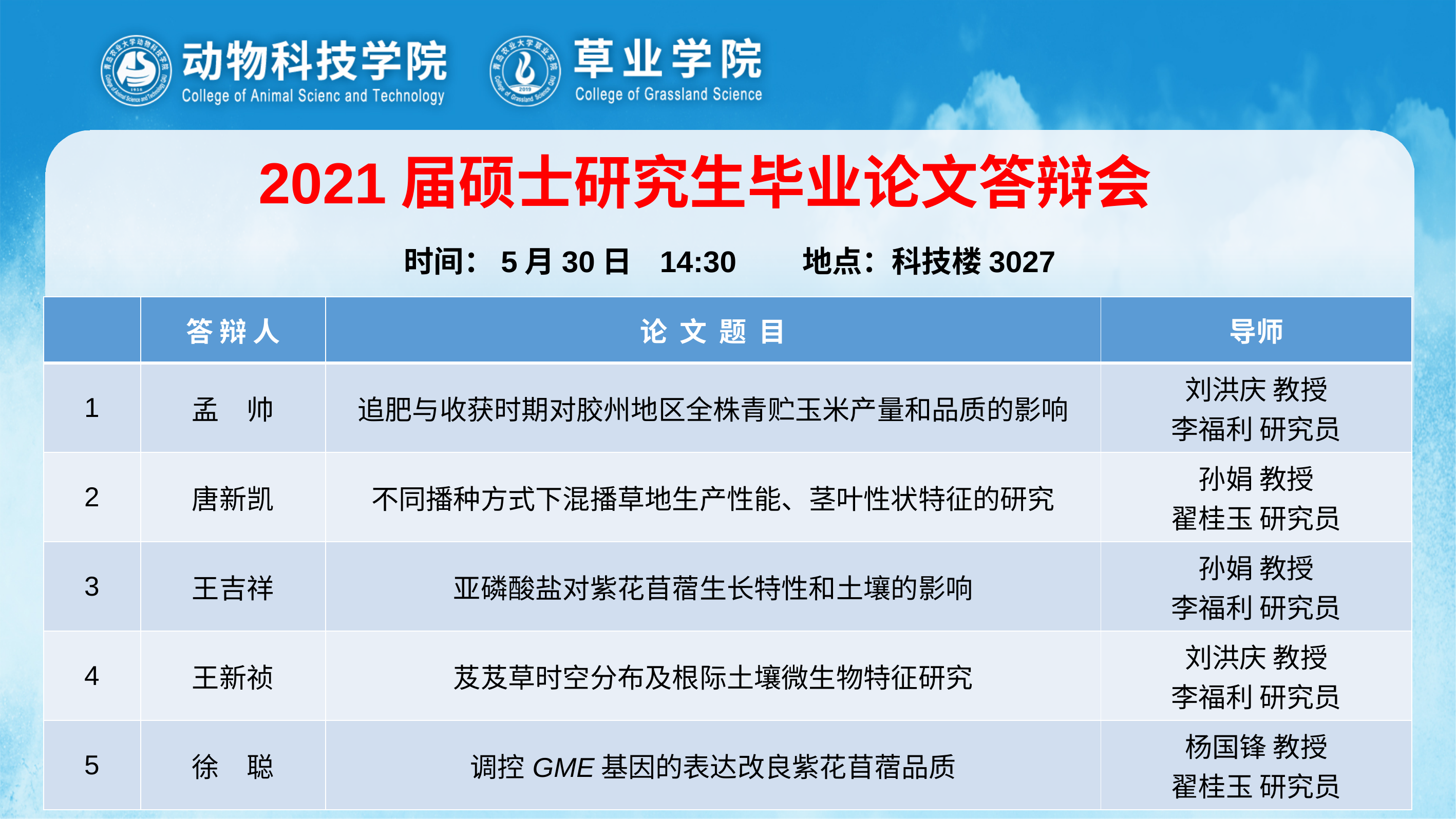

2021届硕士研究生毕业论文答辩会
时间：5月30日   14:30       地点：科技楼3027
|  | 答 辩 人 | 论 文 题 目 | 导师 |
| --- | --- | --- | --- |
| 1 | 孟　帅 | 追肥与收获时期对胶州地区全株青贮玉米产量和品质的影响 | 刘洪庆 教授 李福利 研究员 |
| 2 | 唐新凯 | 不同播种方式下混播草地生产性能、茎叶性状特征的研究 | 孙娟 教授 翟桂玉 研究员 |
| 3 | 王吉祥 | 亚磷酸盐对紫花苜蓿生长特性和土壤的影响 | 孙娟 教授 李福利 研究员 |
| 4 | 王新祯 | 芨芨草时空分布及根际土壤微生物特征研究 | 刘洪庆 教授 李福利 研究员 |
| 5 | 徐　聪 | 调控GME基因的表达改良紫花苜蓿品质 | 杨国锋 教授 翟桂玉 研究员 |